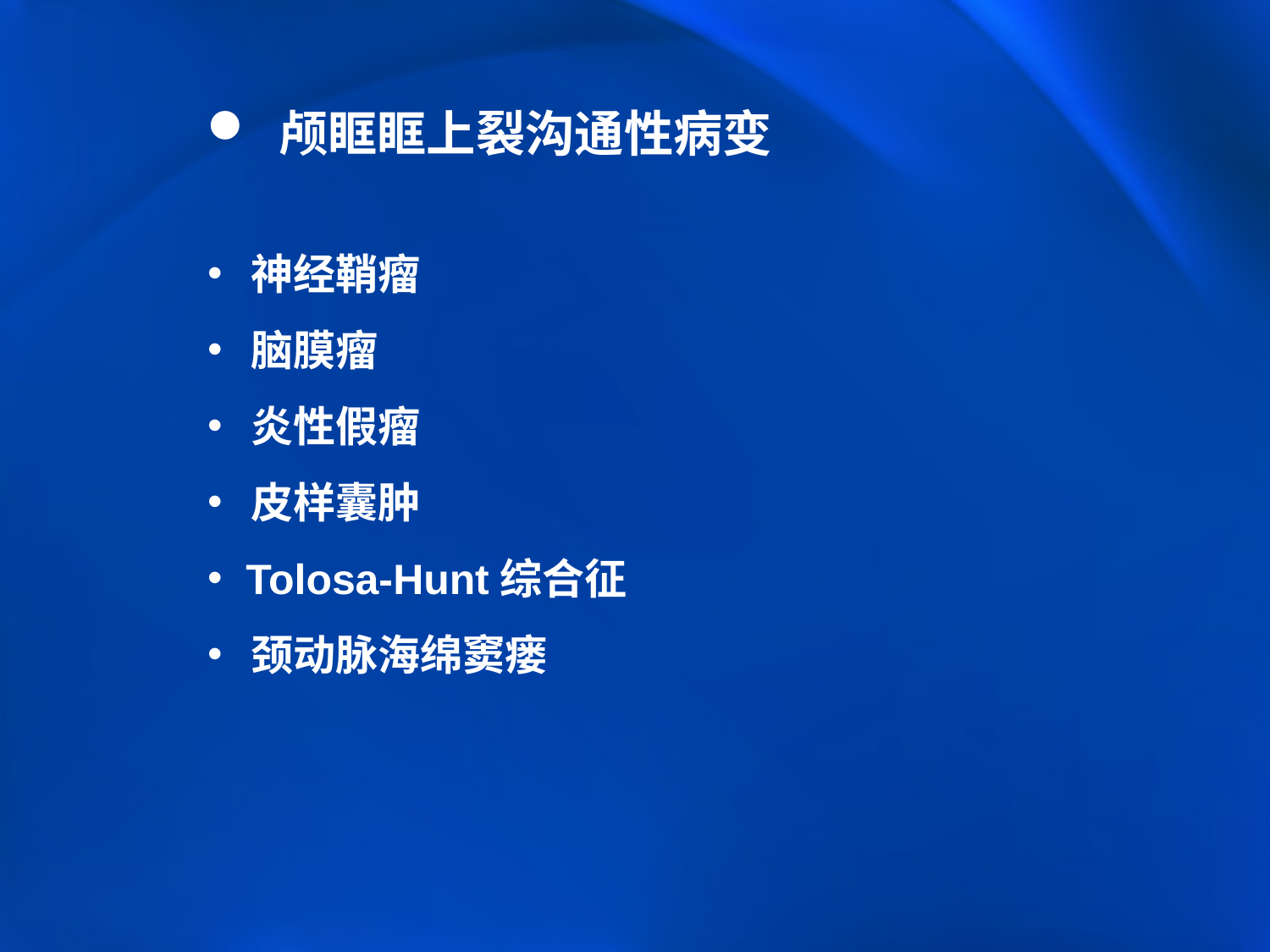

颅眶眶上裂沟通性病变
  神经鞘瘤
  脑膜瘤
  炎性假瘤
  皮样囊肿
  Tolosa-Hunt综合征
  颈动脉海绵窦瘘